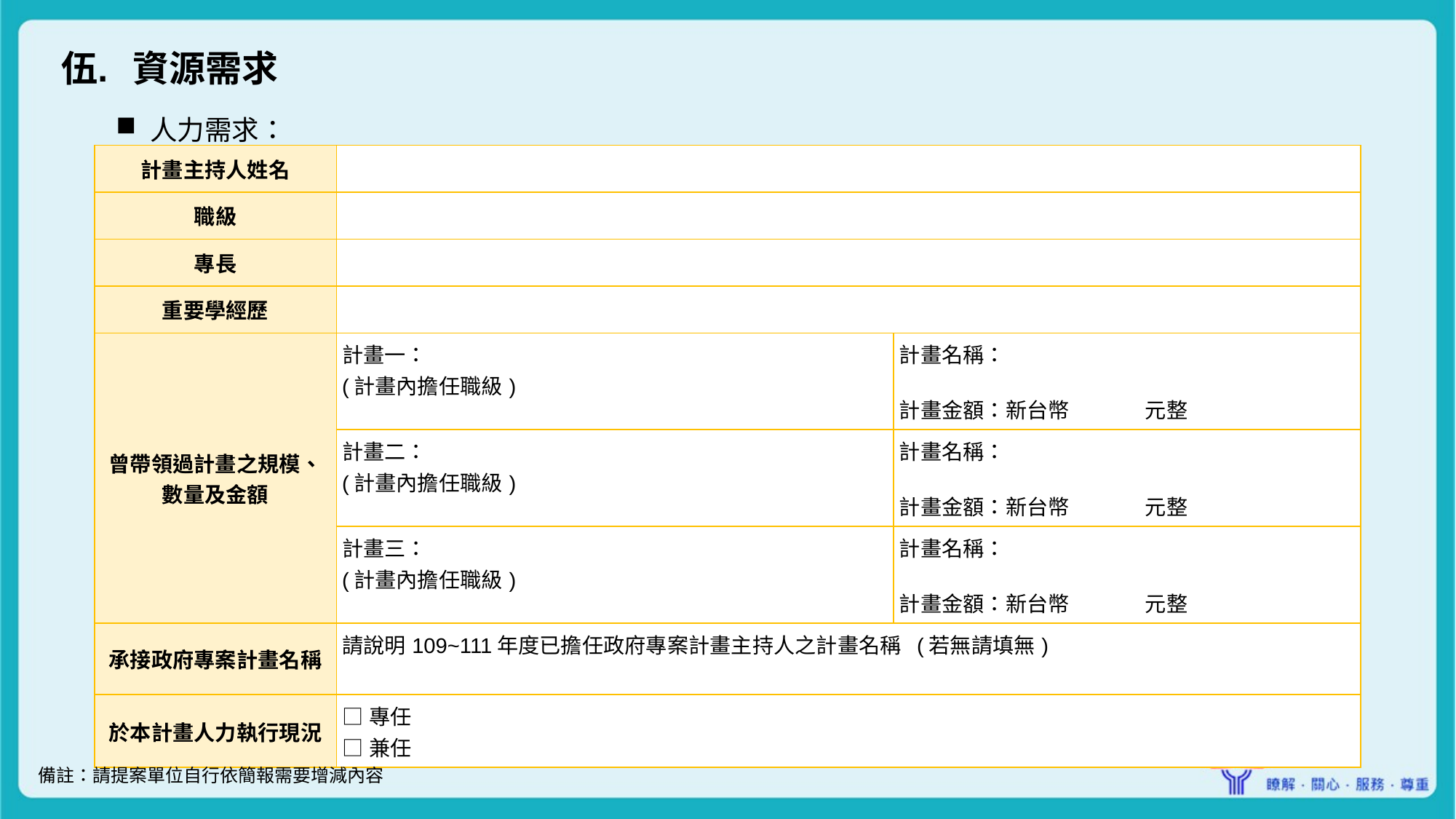

資源需求
人力需求：

| 計畫主持人姓名 |  |  |
| --- | --- | --- |
| 職級 |  |  |
| 專長 |  |  |
| 重要學經歷 |  |  |
| 曾帶領過計畫之規模、數量及金額 | 計畫一： (計畫內擔任職級) | 計畫名稱：   計畫金額：新台幣 元整 |
|  | 計畫二： (計畫內擔任職級) | 計畫名稱：   計畫金額：新台幣 元整 |
|  | 計畫三： (計畫內擔任職級) | 計畫名稱：   計畫金額：新台幣 元整 |
| 承接政府專案計畫名稱 | 請說明109~111年度已擔任政府專案計畫主持人之計畫名稱 (若無請填無) |  |
| 於本計畫人力執行現況 | □專任 □兼任 |  |
備註：請提案單位自行依簡報需要增減內容